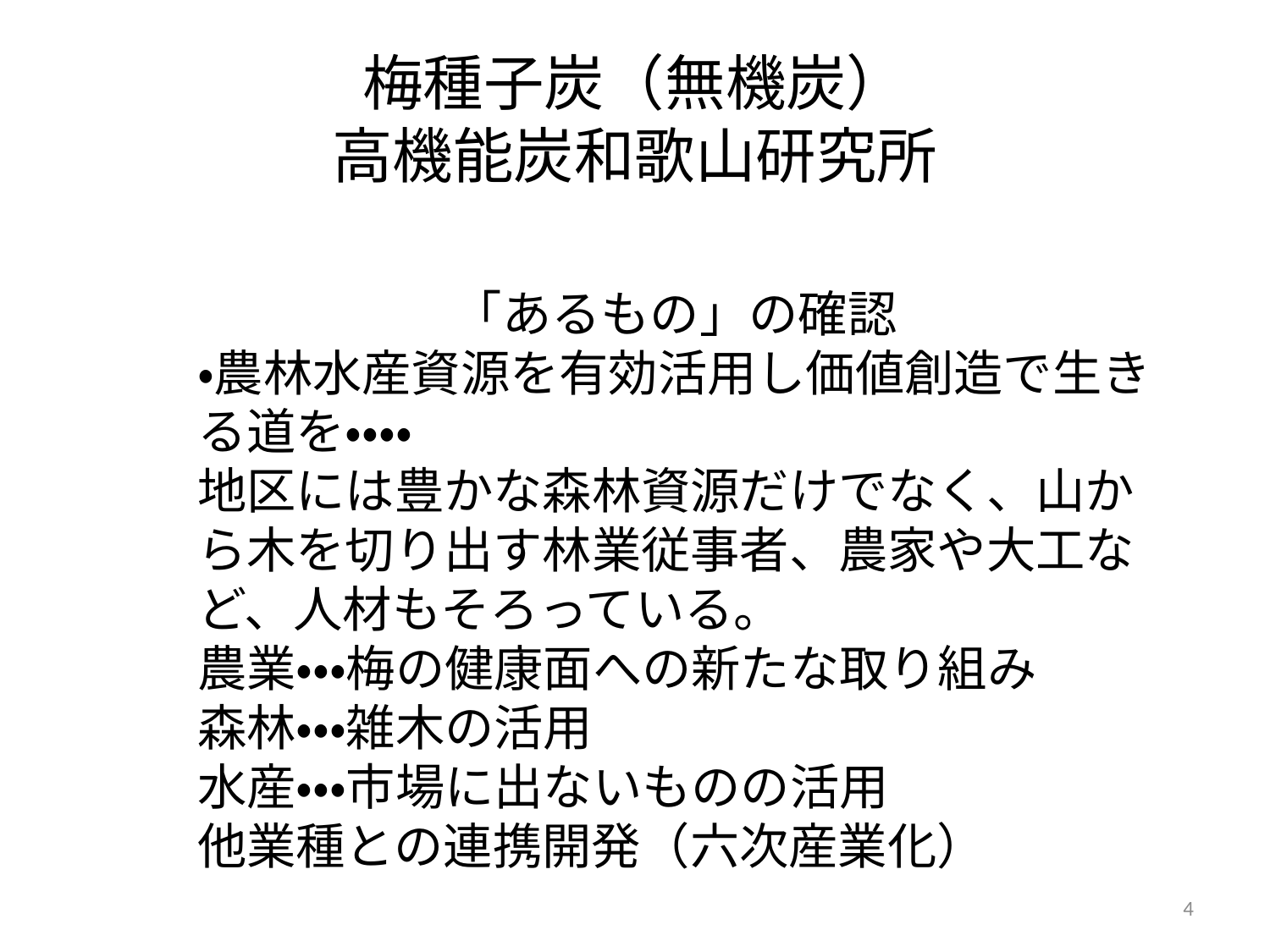

# 梅種子炭（無機炭） 高機能炭和歌山研究所
「あるもの」の確認
・農林水産資源を有効活用し価値創造で生きる道を・・・・
地区には豊かな森林資源だけでなく、山から木を切り出す林業従事者、農家や大工など、人材もそろっている。
農業・・・梅の健康面への新たな取り組み
森林・・・雑木の活用
水産・・・市場に出ないものの活用
他業種との連携開発（六次産業化）

4